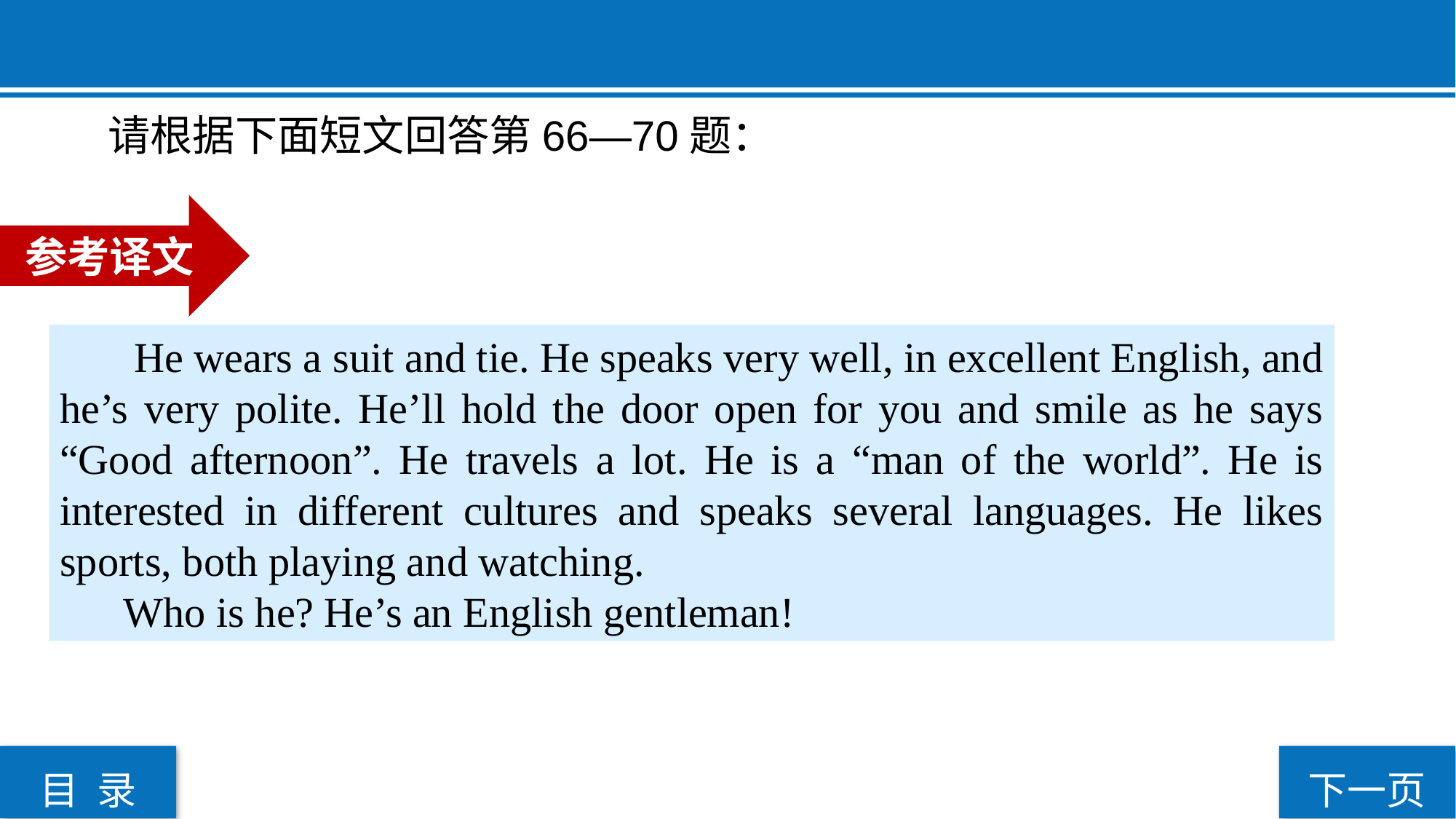

请根据下面短文回答第66—70题：
参考译文
       He wears a suit and tie. He speaks very well, in excellent English, and he’s very polite. He’ll hold the door open for you and smile as he says “Good afternoon”. He travels a lot. He is a “man of the world”. He is interested in different cultures and speaks several languages. He likes sports, both playing and watching.
      Who is he? He’s an English gentleman!